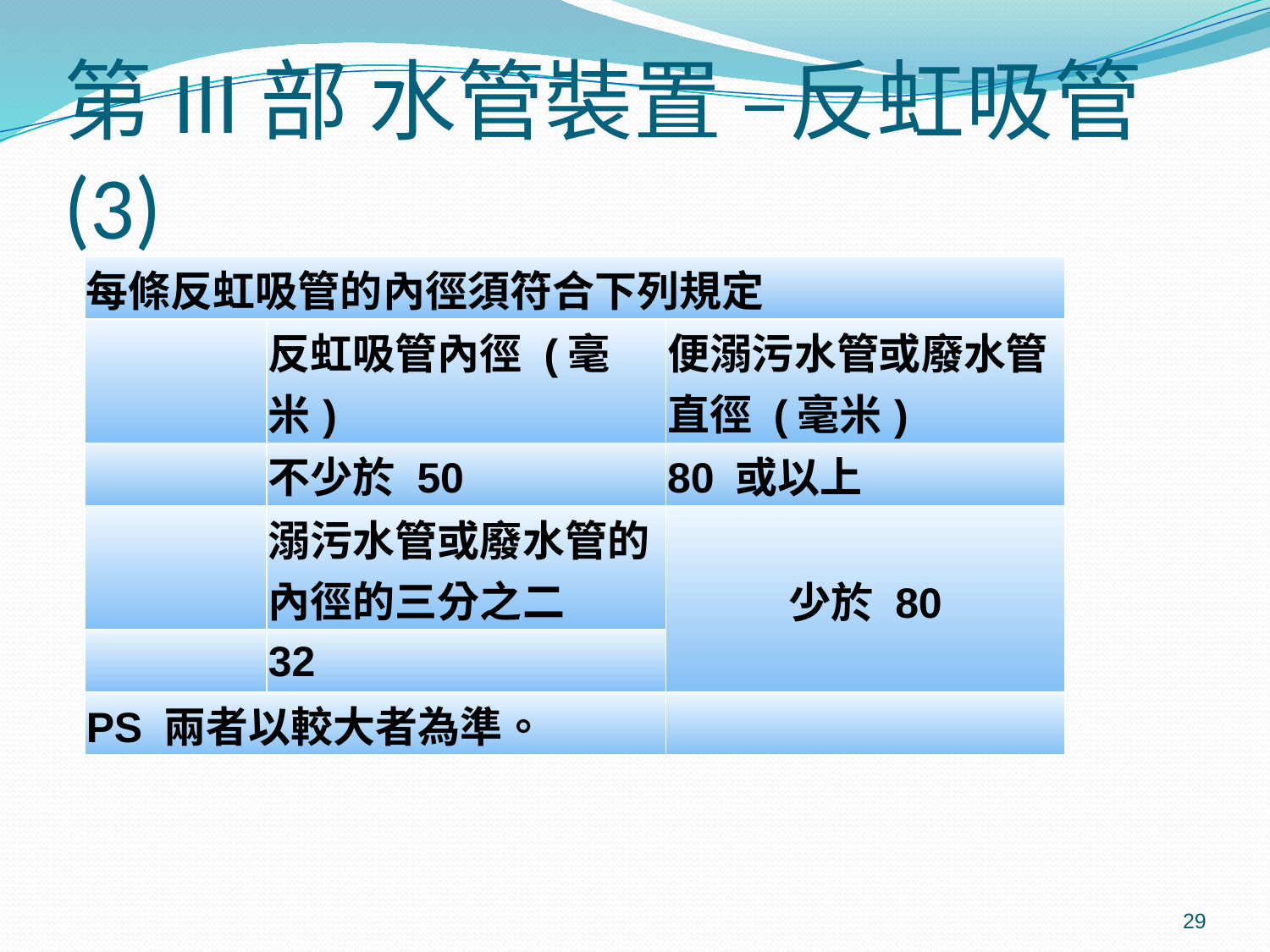

# 第III部 水管裝置 –反虹吸管(3)
| 每條反虹吸管的內徑須符合下列規定 |  |  |
| --- | --- | --- |
|  | 反虹吸管內徑 (毫米) | 便溺污水管或廢水管直徑 (毫米) |
|  | 不少於 50 | 80 或以上 |
|  | 溺污水管或廢水管的內徑的三分之二 | 少於 80 |
|  | 32 |  |
| PS 兩者以較大者為準。 |  |  |
29